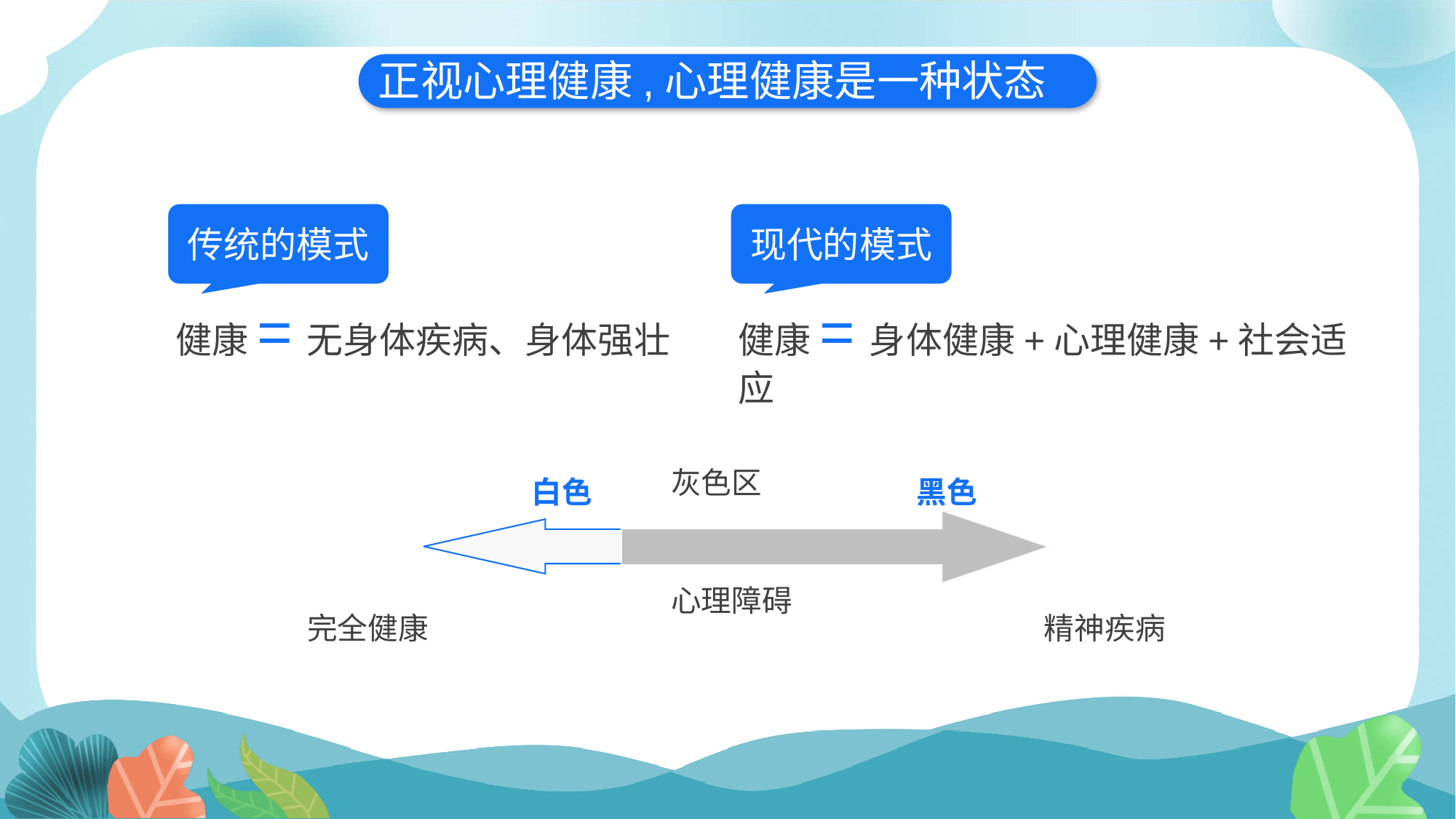

正视心理健康,心理健康是一种状态

传统的模式
现代的模式
健康=无身体疾病、身体强壮
健康=身体健康+心理健康+社会适应
灰色区
白色                                               黑色

心理障碍
完全健康
精神疾病